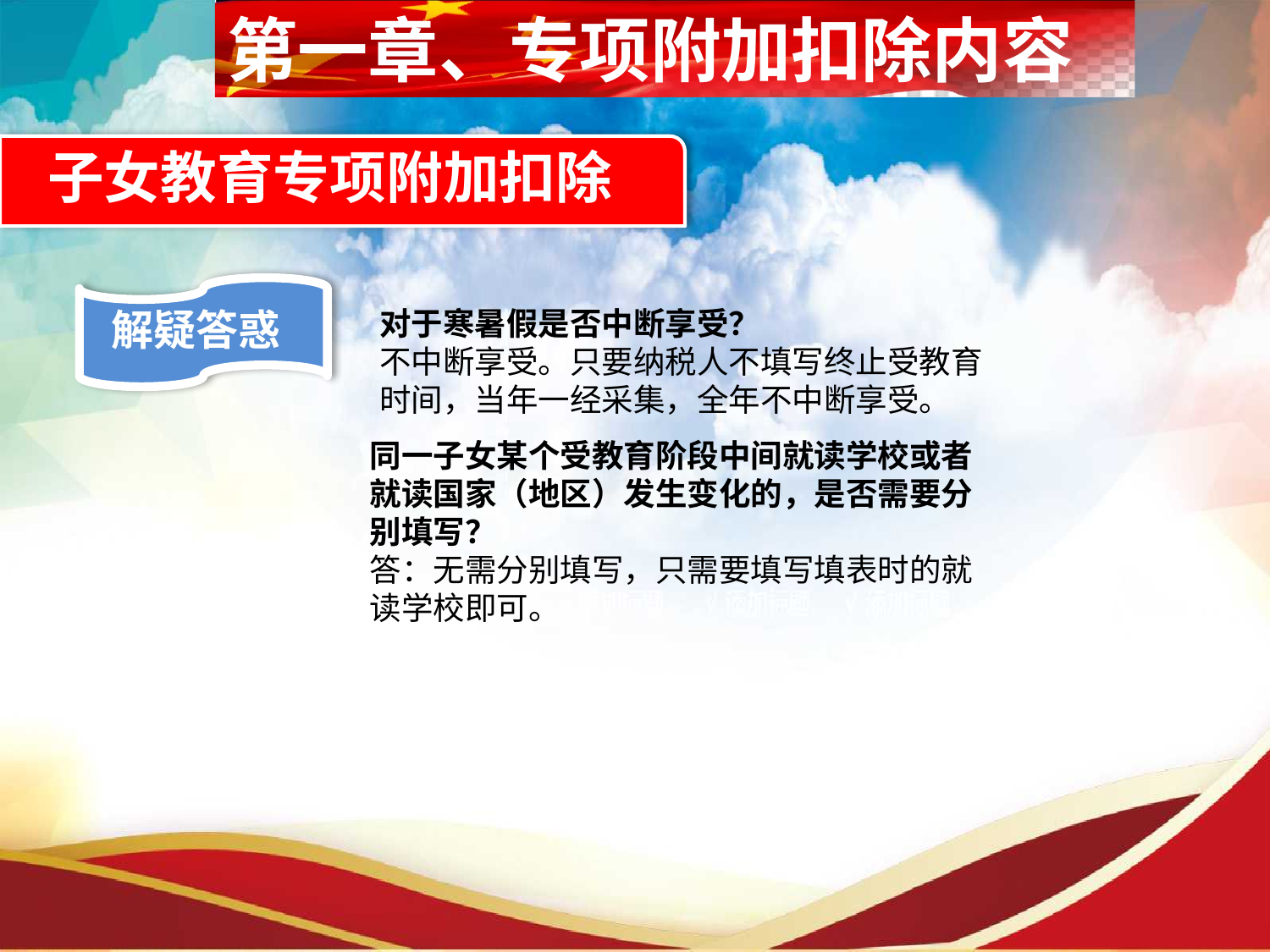

第一章、专项附加扣除内容

子女教育专项附加扣除

解疑答惑
对于寒暑假是否中断享受？
不中断享受。只要纳税人不填写终止受教育时间，当年一经采集，全年不中断享受。
同一子女某个受教育阶段中间就读学校或者就读国家（地区）发生变化的，是否需要分别填写？
答：无需分别填写，只需要填写填表时的就读学校即可。